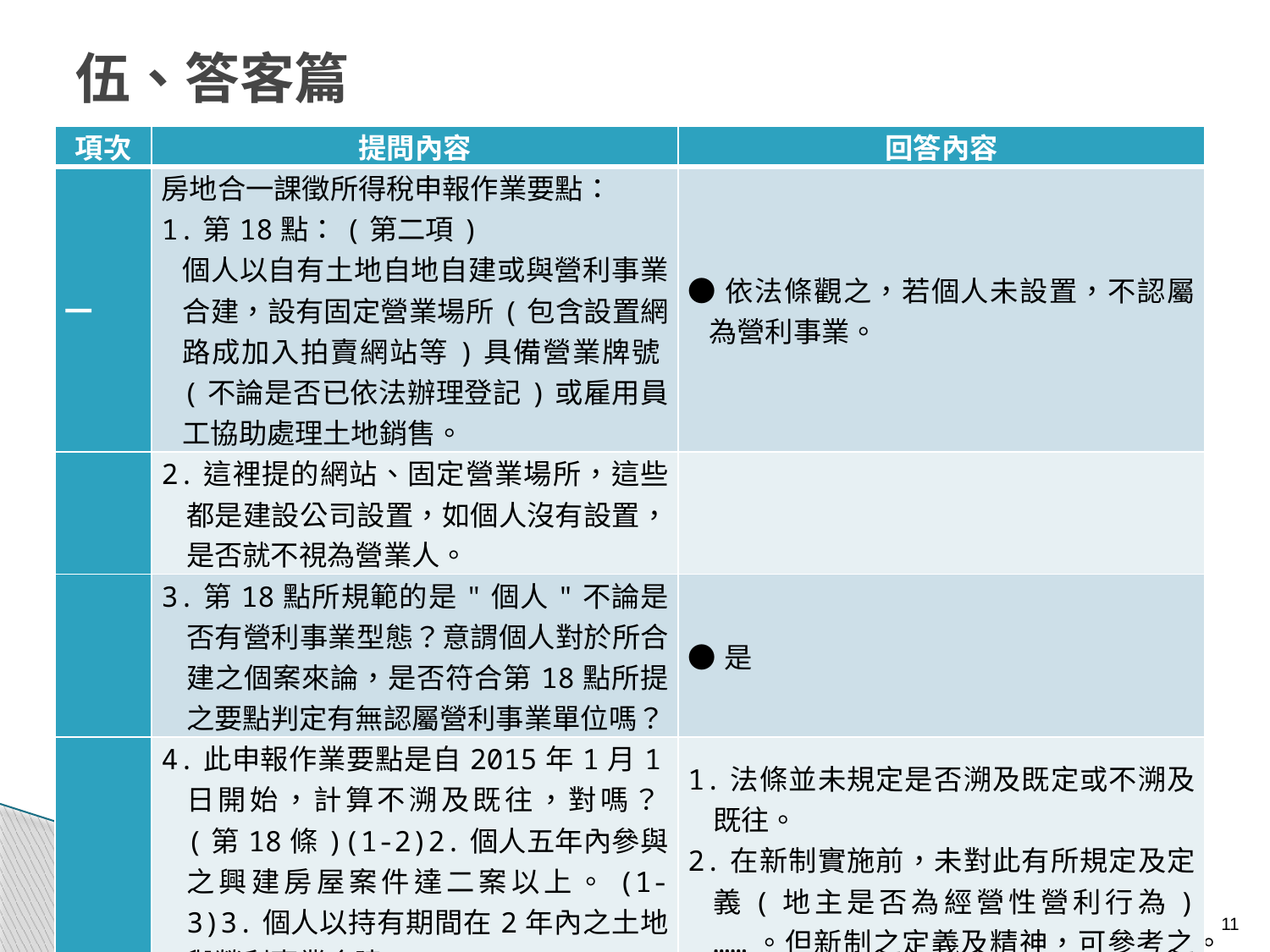

# 伍、答客篇
| 項次 | 提問內容 | 回答內容 |
| --- | --- | --- |
| 一 | 房地合一課徵所得稅申報作業要點： 1.第18點：(第二項) 個人以自有土地自地自建或與營利事業合建，設有固定營業場所(包含設置網路成加入拍賣網站等)具備營業牌號(不論是否已依法辦理登記)或雇用員工協助處理土地銷售。 | ●依法條觀之，若個人未設置，不認屬為營利事業。 |
|  | 2.這裡提的網站、固定營業場所，這些都是建設公司設置，如個人沒有設置，是否就不視為營業人。 |  |
|  | 3.第18點所規範的是"個人"不論是否有營利事業型態？意謂個人對於所合建之個案來論，是否符合第18點所提之要點判定有無認屬營利事業單位嗎？ | ●是 |
|  | 4.此申報作業要點是自2015年1月1日開始，計算不溯及既往，對嗎？(第18條)(1-2)2.個人五年內參與之興建房屋案件達二案以上。(1-3)3.個人以持有期間在2年內之土地，與營利事業合建。 | 1.法條並未規定是否溯及既定或不溯及既往。 2.在新制實施前，未對此有所規定及定義(地主是否為經營性營利行為)……。但新制之定義及精神，可參考之。 |
11